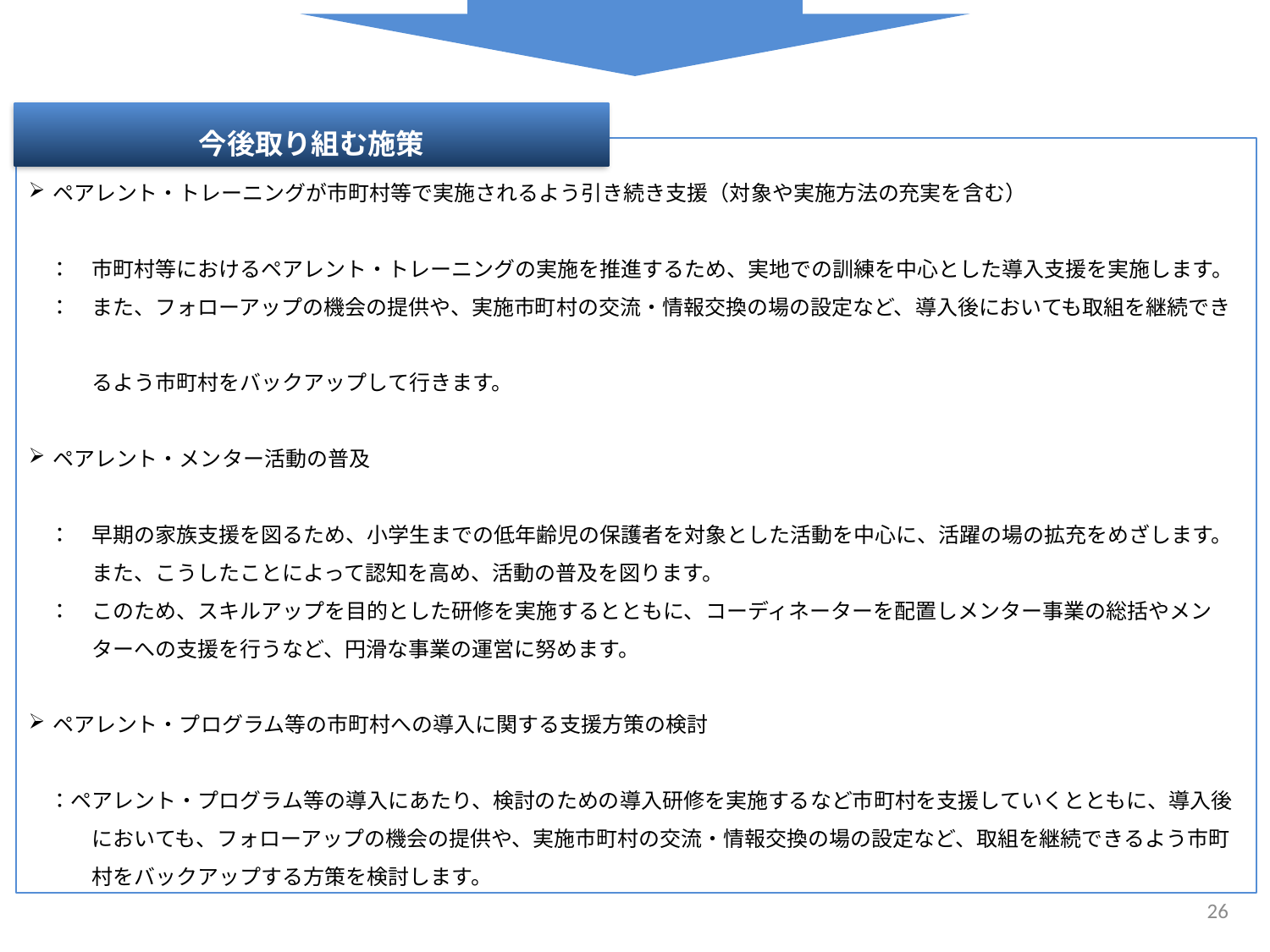

今後取り組む施策

ペアレント・トレーニングが市町村等で実施されるよう引き続き支援（対象や実施方法の充実を含む）

　：　市町村等におけるペアレント・トレーニングの実施を推進するため、実地での訓練を中心とした導入支援を実施します。
　：　また、フォローアップの機会の提供や、実施市町村の交流・情報交換の場の設定など、導入後においても取組を継続でき
　　　るよう市町村をバックアップして行きます。

ペアレント・メンター活動の普及

　：　早期の家族支援を図るため、小学生までの低年齢児の保護者を対象とした活動を中心に、活躍の場の拡充をめざします。
　　　また、こうしたことによって認知を高め、活動の普及を図ります。
　：　このため、スキルアップを目的とした研修を実施するとともに、コーディネーターを配置しメンター事業の総括やメン
　　　ターへの支援を行うなど、円滑な事業の運営に努めます。

ペアレント・プログラム等の市町村への導入に関する支援方策の検討

　：ペアレント・プログラム等の導入にあたり、検討のための導入研修を実施するなど市町村を支援していくとともに、導入後
　　　においても、フォローアップの機会の提供や、実施市町村の交流・情報交換の場の設定など、取組を継続できるよう市町
　　　村をバックアップする方策を検討します。
26